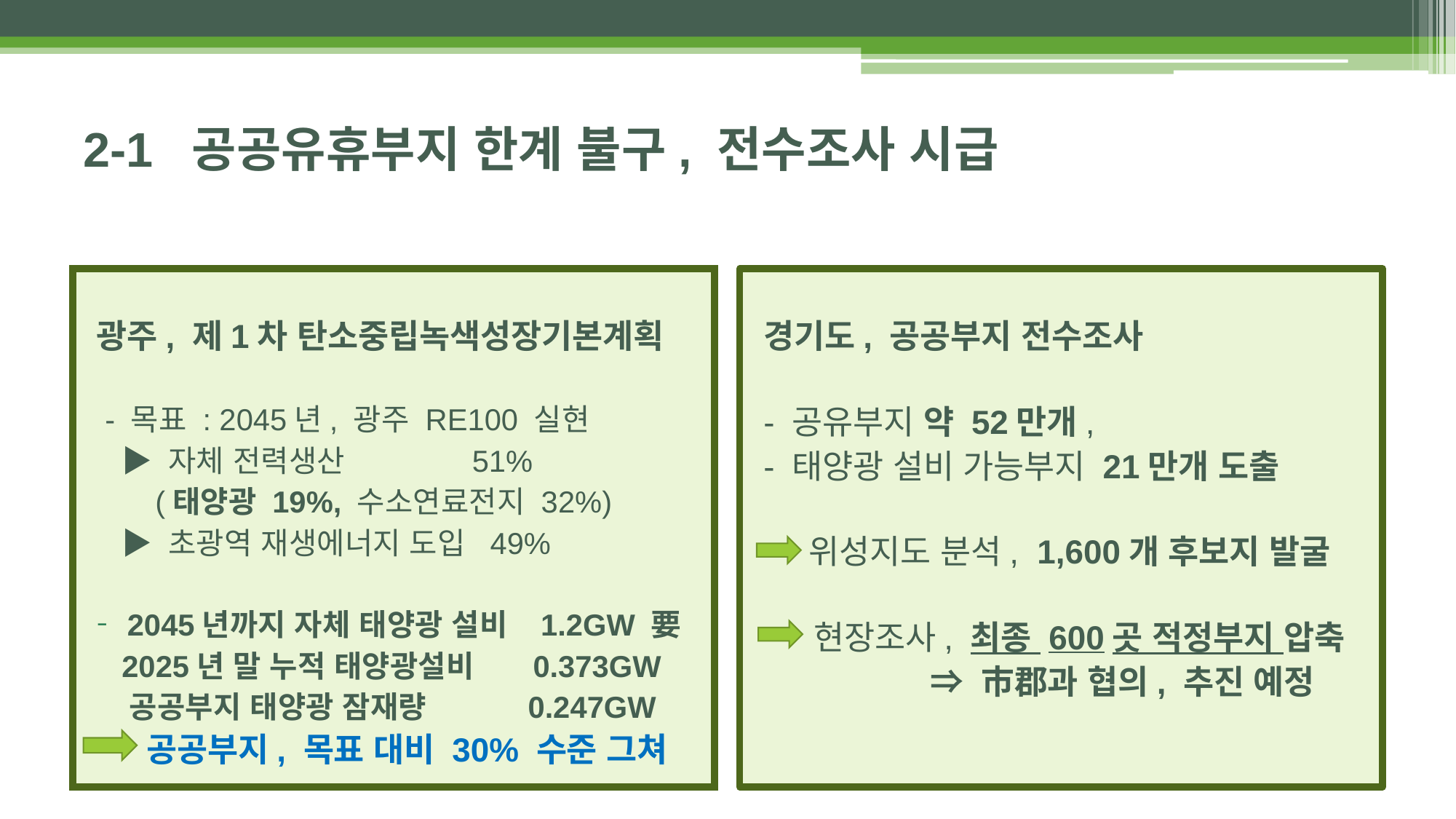

# 2-1  공공유휴부지 한계 불구, 전수조사 시급

광주, 제1차 탄소중립녹색성장기본계획

 - 목표 : 2045년, 광주 RE100 실현
   ▶ 자체 전력생산              51%
       (태양광 19%, 수소연료전지 32%)
   ▶ 초광역 재생에너지 도입  49%

2045년까지 자체 태양광 설비   1.2GW 要
   2025년 말 누적 태양광설비      0.373GW
   공공부지 태양광 잠재량           0.247GW
     공공부지, 목표 대비 30% 수준 그쳐

경기도, 공공부지 전수조사

- 공유부지 약 52만개,
- 태양광 설비 가능부지 21만개 도출

    위성지도 분석,  1,600개 후보지 발굴

     현장조사, 최종 600곳 적정부지 압축
                  ⇒ 市郡과 협의, 추진 예정